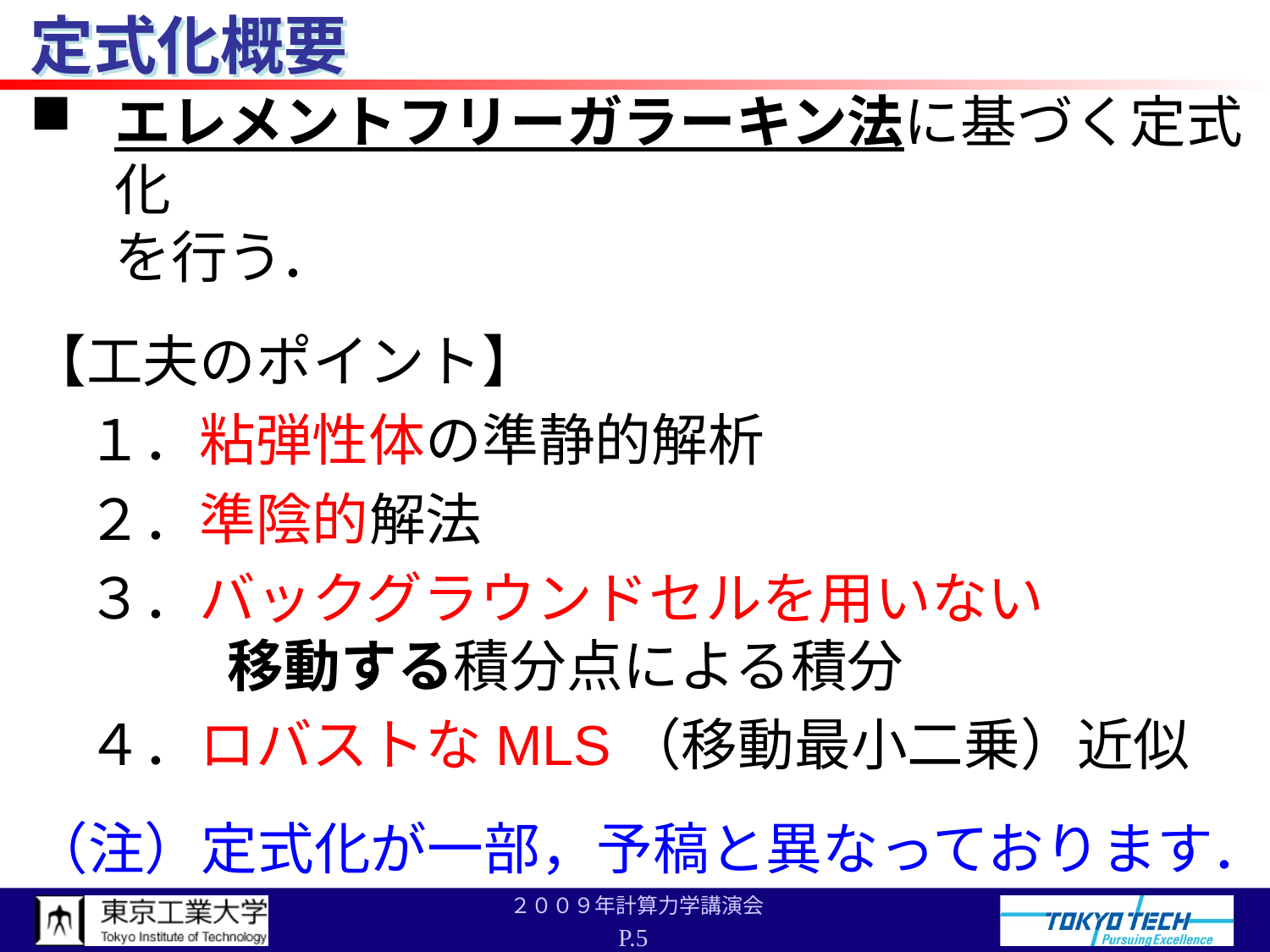

# 定式化概要
エレメントフリーガラーキン法に基づく定式化
を行う．

【工夫のポイント】
　１．粘弾性体の準静的解析
　２．準陰的解法
　３．バックグラウンドセルを用いない
　　移動する積分点による積分
　４．ロバストなMLS（移動最小二乗）近似

（注）定式化が一部，予稿と異なっております．